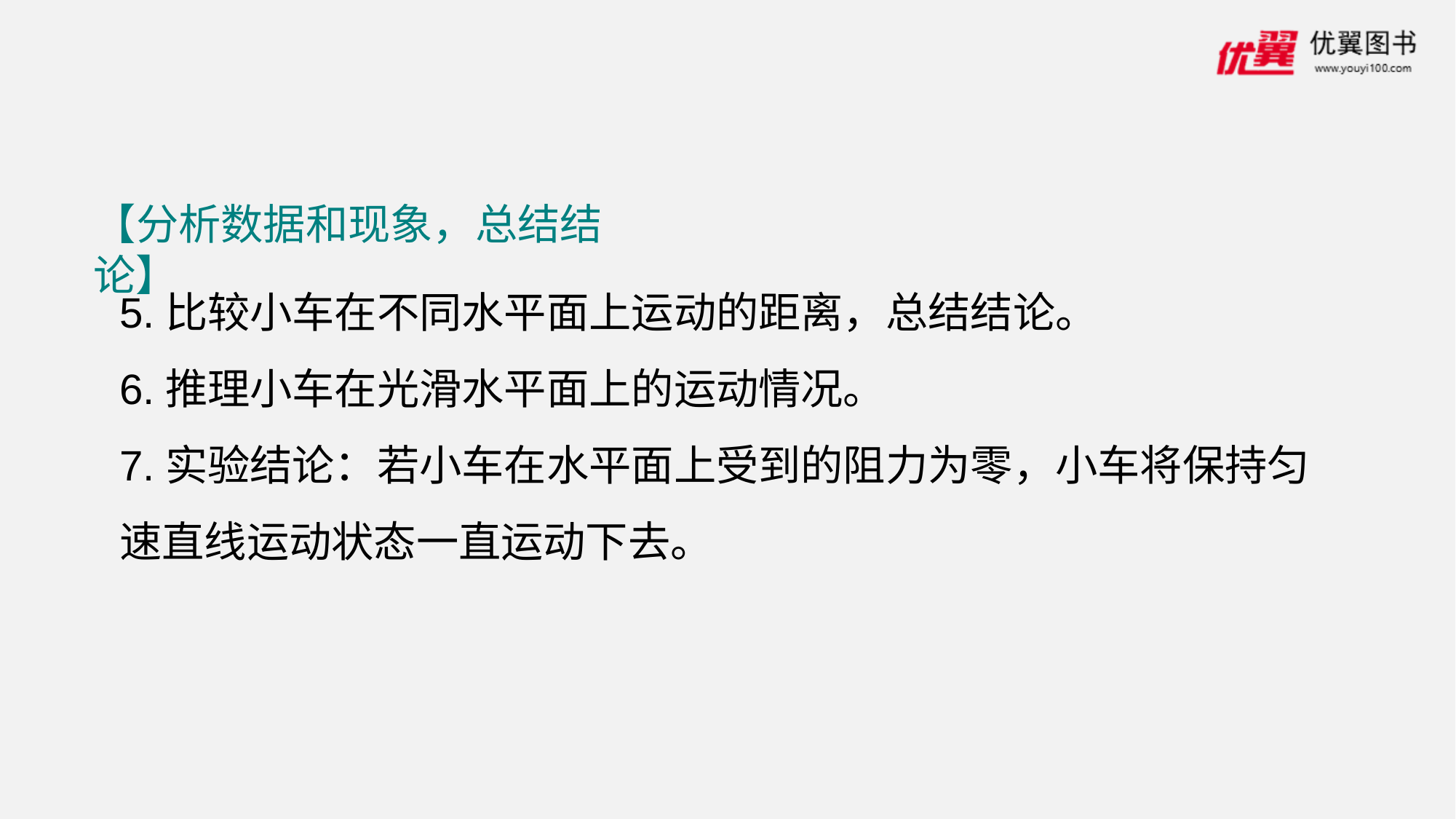

【分析数据和现象，总结结论】

5.比较小车在不同水平面上运动的距离，总结结论。
6.推理小车在光滑水平面上的运动情况。
7.实验结论：若小车在水平面上受到的阻力为零，小车将保持匀速直线运动状态一直运动下去。